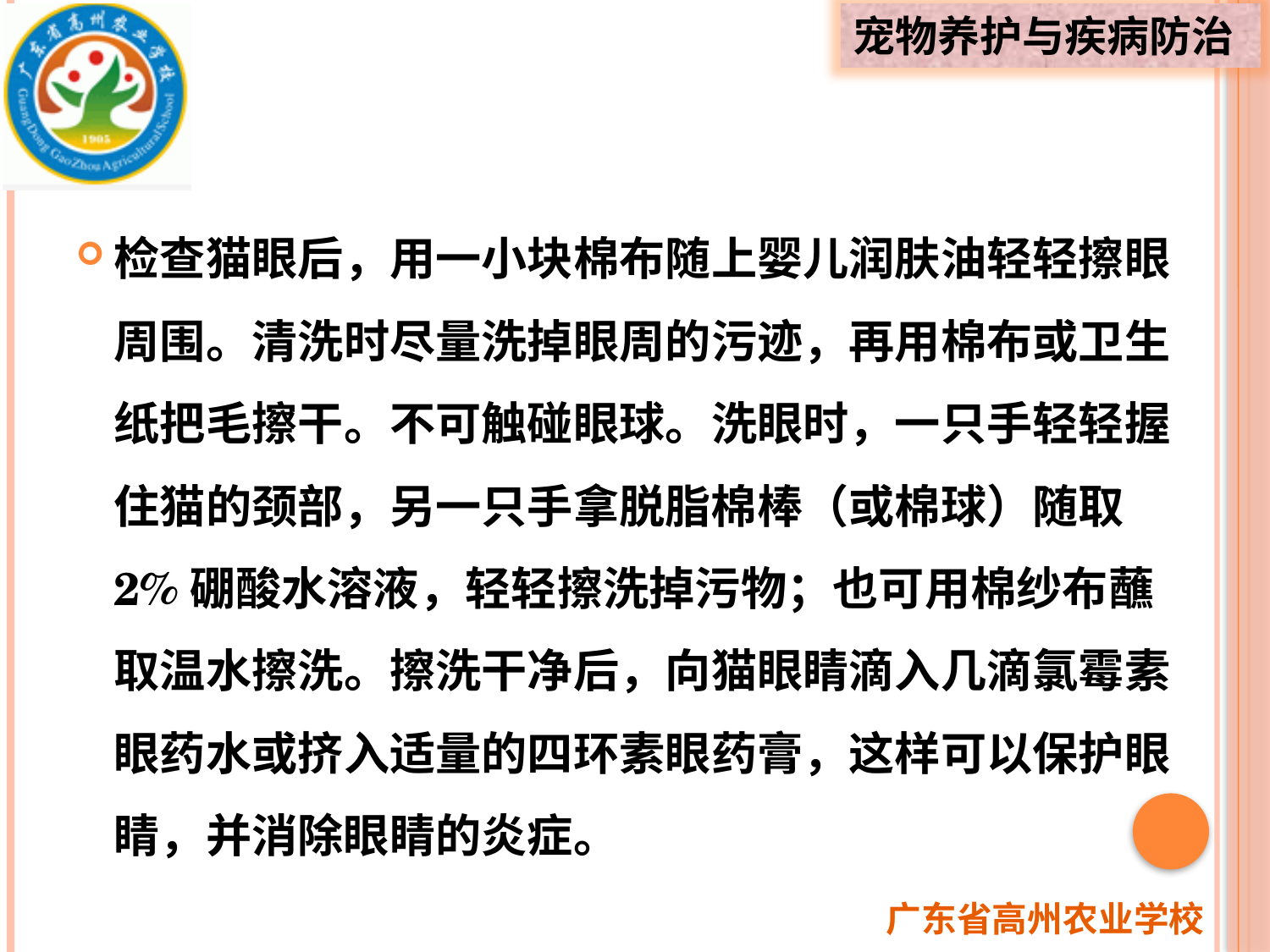

检查猫眼后，用一小块棉布随上婴儿润肤油轻轻擦眼周围。清洗时尽量洗掉眼周的污迹，再用棉布或卫生纸把毛擦干。不可触碰眼球。洗眼时，一只手轻轻握住猫的颈部，另一只手拿脱脂棉棒（或棉球）随取2%硼酸水溶液，轻轻擦洗掉污物；也可用棉纱布蘸取温水擦洗。擦洗干净后，向猫眼睛滴入几滴氯霉素眼药水或挤入适量的四环素眼药膏，这样可以保护眼睛，并消除眼睛的炎症。